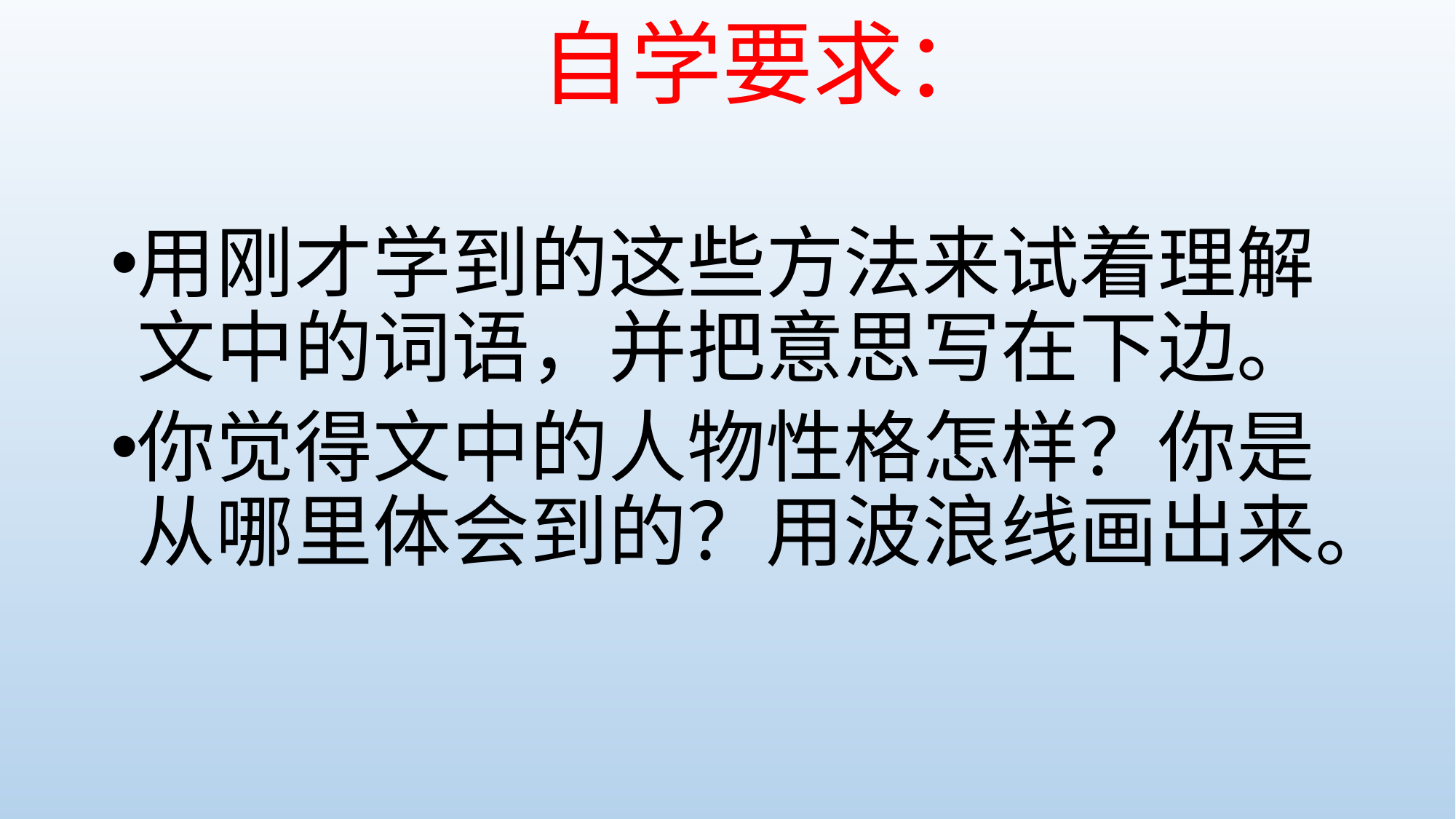

# 自学要求：
用刚才学到的这些方法来试着理解文中的词语，并把意思写在下边。
你觉得文中的人物性格怎样？你是从哪里体会到的？用波浪线画出来。